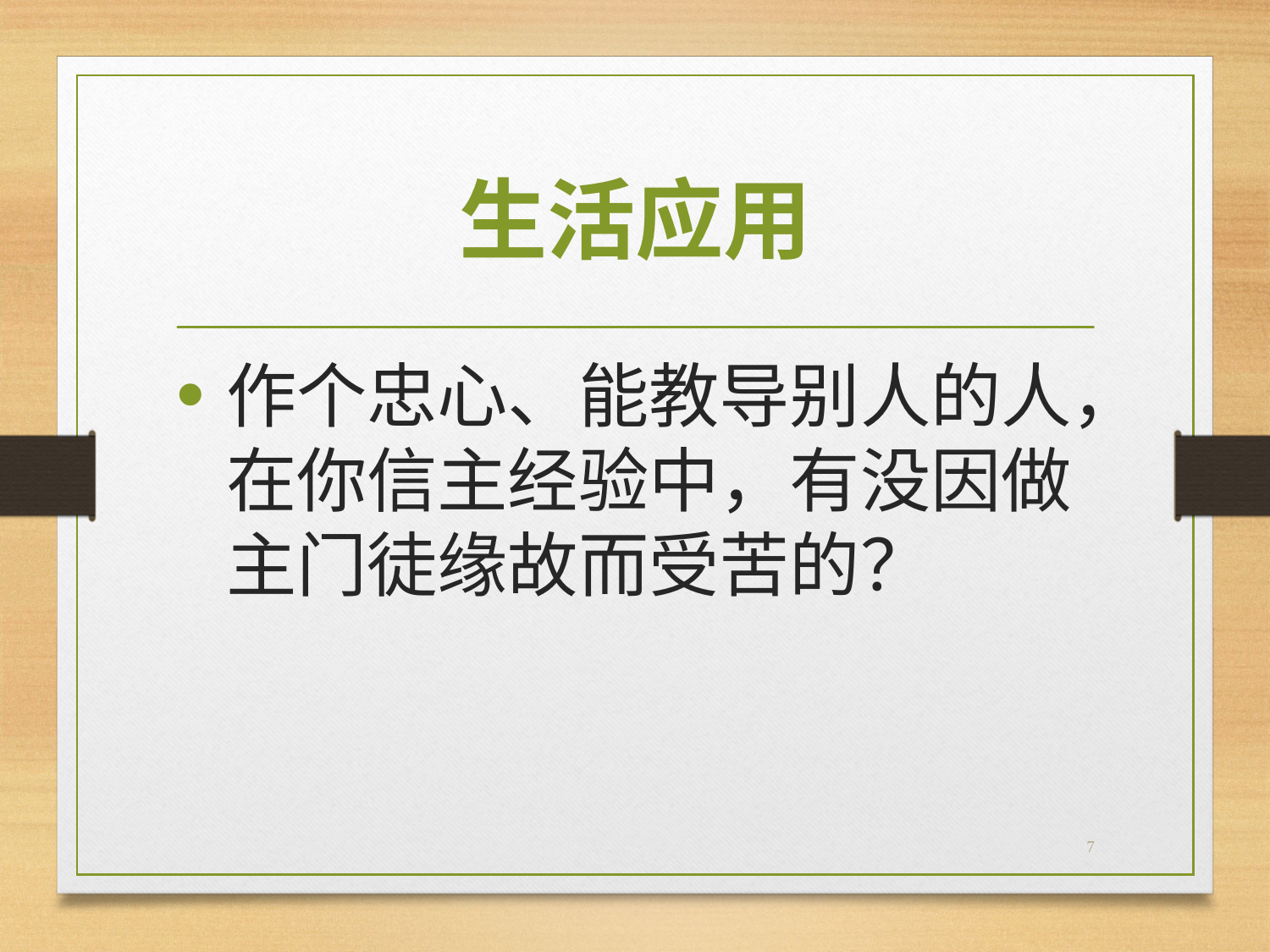

# 生活应用
作个忠心、能教导别人的人，在你信主经验中，有没因做主门徒缘故而受苦的？
7